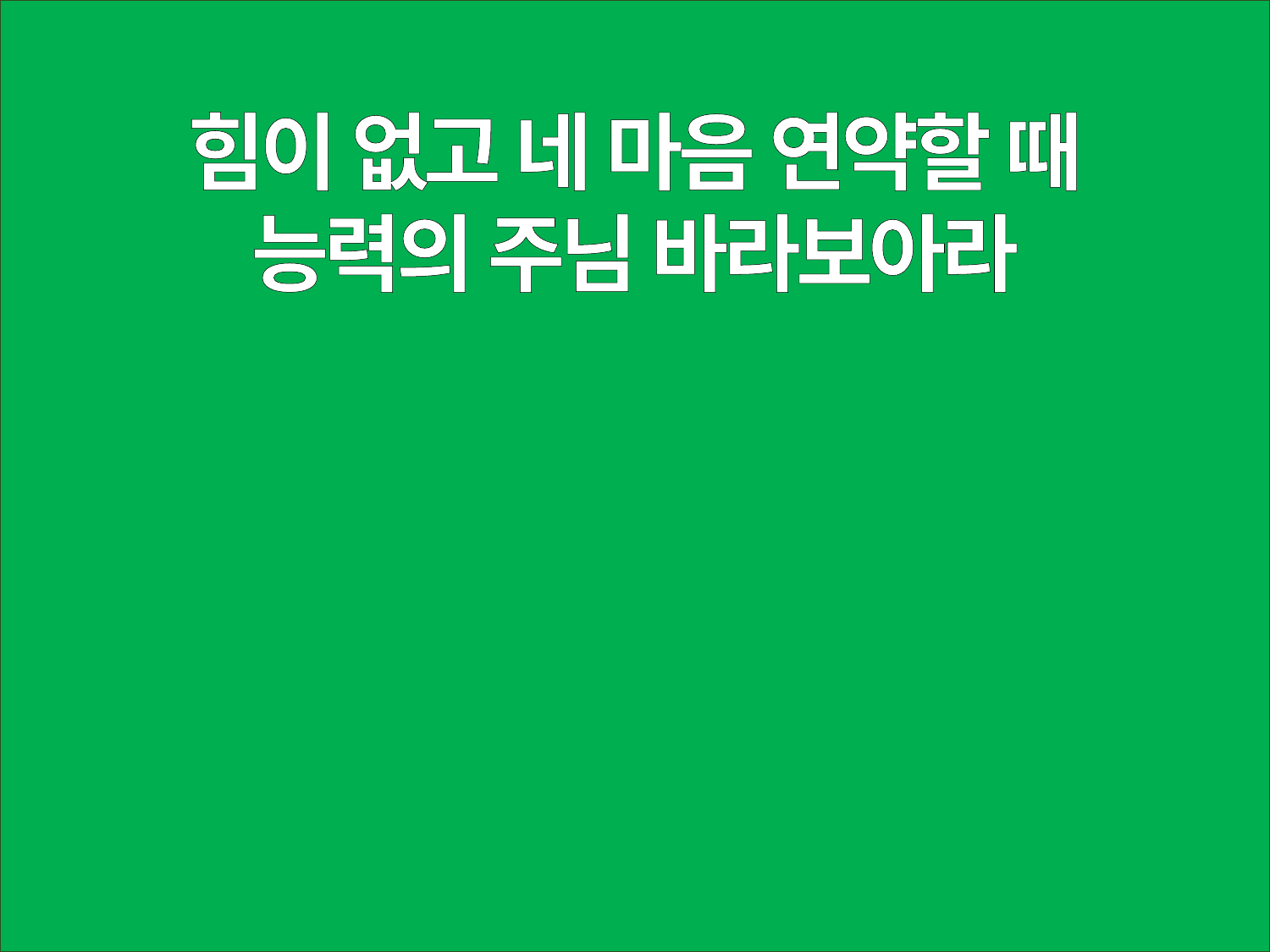

힘이 없고 네 마음 연약할 때
능력의 주님 바라보아라